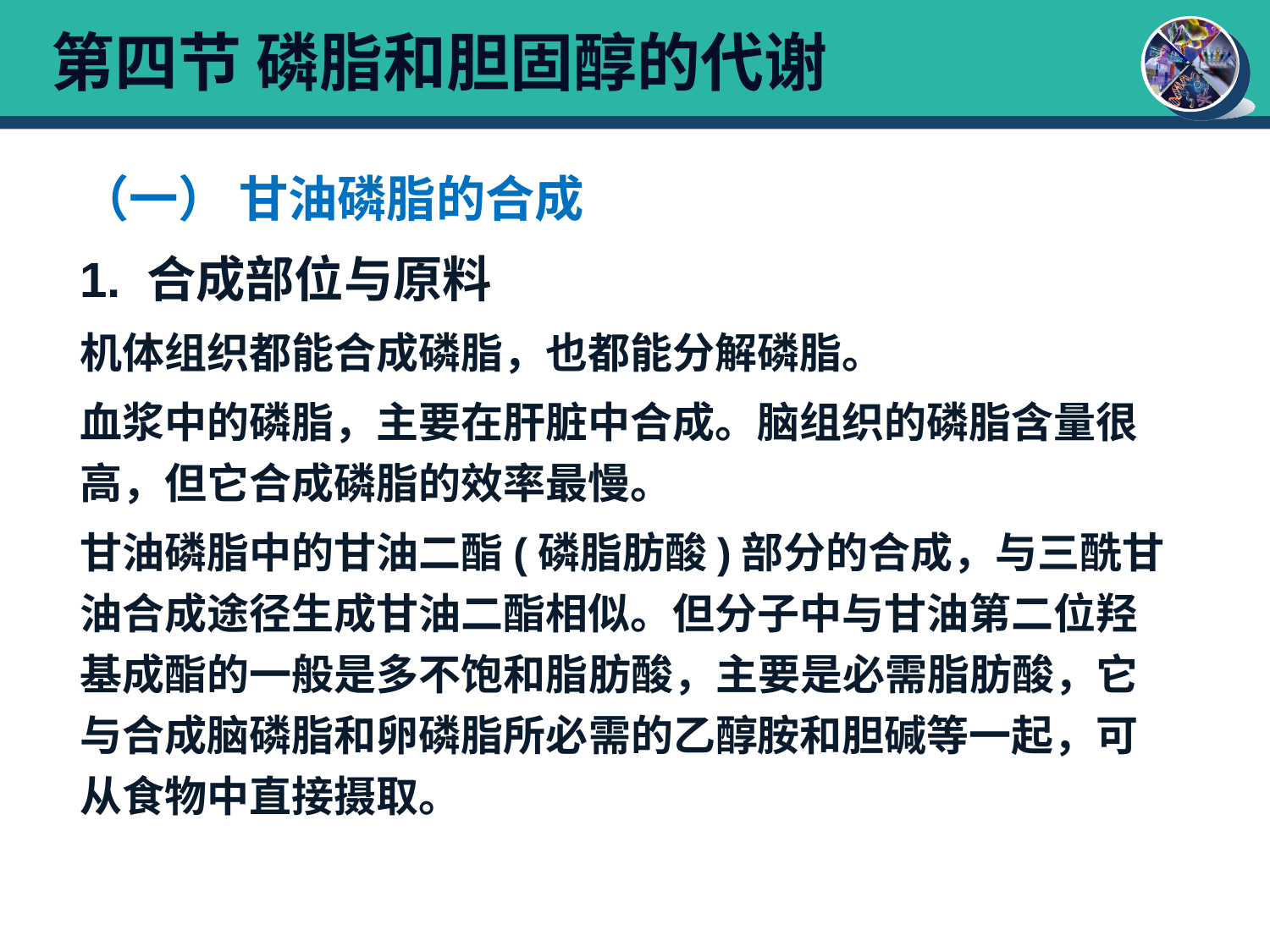

# 第四节 磷脂和胆固醇的代谢
（一） 甘油磷脂的合成
1. 合成部位与原料
机体组织都能合成磷脂，也都能分解磷脂。
血浆中的磷脂，主要在肝脏中合成。脑组织的磷脂含量很高，但它合成磷脂的效率最慢。
甘油磷脂中的甘油二酯(磷脂肪酸)部分的合成，与三酰甘油合成途径生成甘油二酯相似。但分子中与甘油第二位羟基成酯的一般是多不饱和脂肪酸，主要是必需脂肪酸，它与合成脑磷脂和卵磷脂所必需的乙醇胺和胆碱等一起，可从食物中直接摄取。